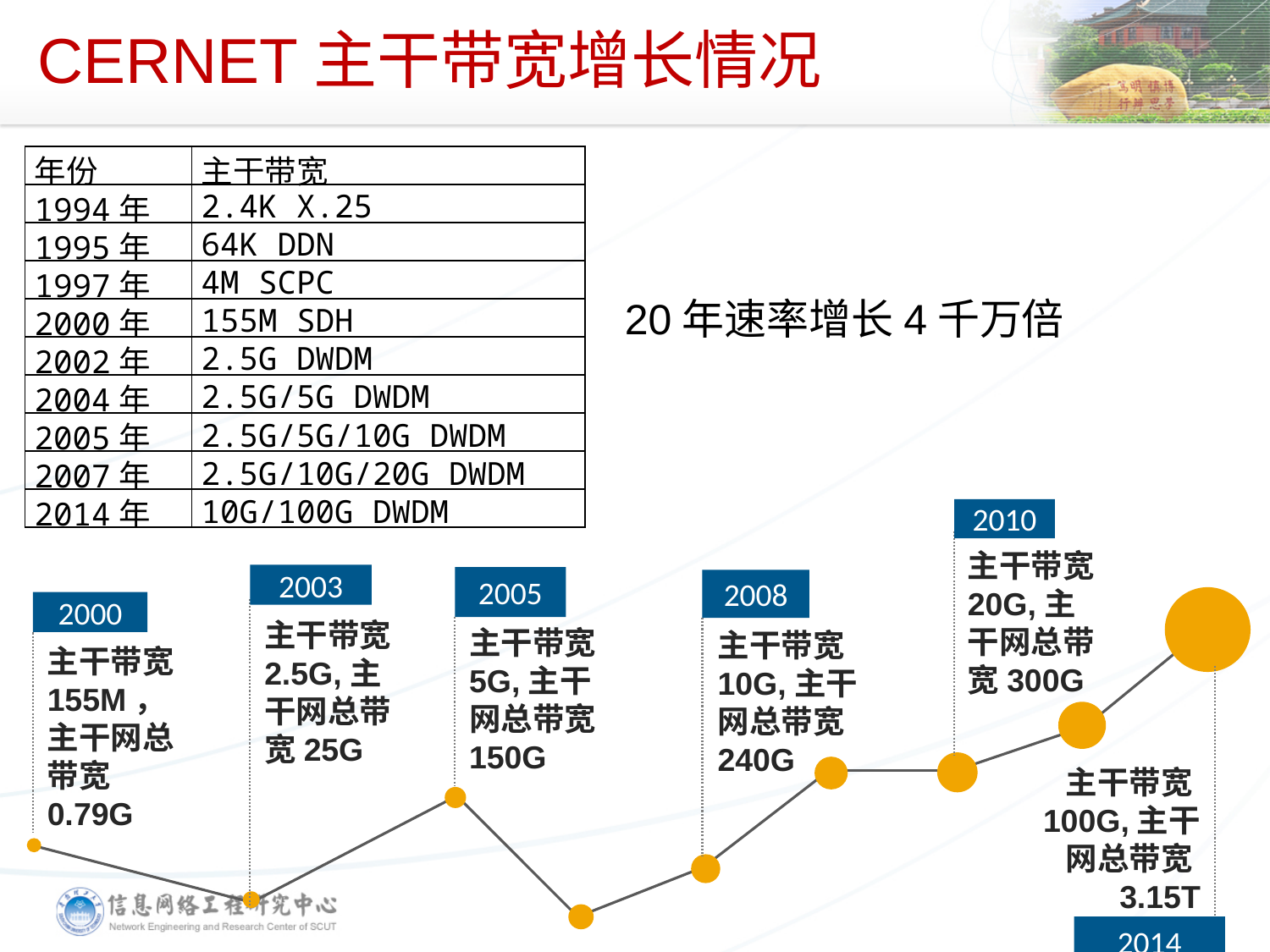

# CERNET主干带宽增长情况
| 年份 | 主干带宽 |
| --- | --- |
| 1994年 | 2.4K X.25 |
| 1995年 | 64K DDN |
| 1997年 | 4M SCPC |
| 2000年 | 155M SDH |
| 2002年 | 2.5G DWDM |
| 2004年 | 2.5G/5G DWDM |
| 2005年 | 2.5G/5G/10G DWDM |
| 2007年 | 2.5G/10G/20G DWDM |
| 2014年 | 10G/100G DWDM |
20年速率增长4千万倍
2010
主干带宽20G,主干网总带宽300G
2003
2005
2008

2000
主干带宽2.5G,主干网总带宽25G
主干带宽5G,主干网总带宽150G
主干带宽10G,主干网总带宽240G
主干带宽155M，主干网总带宽0.79G
2014
主干带宽100G,主干网总带宽3.15T